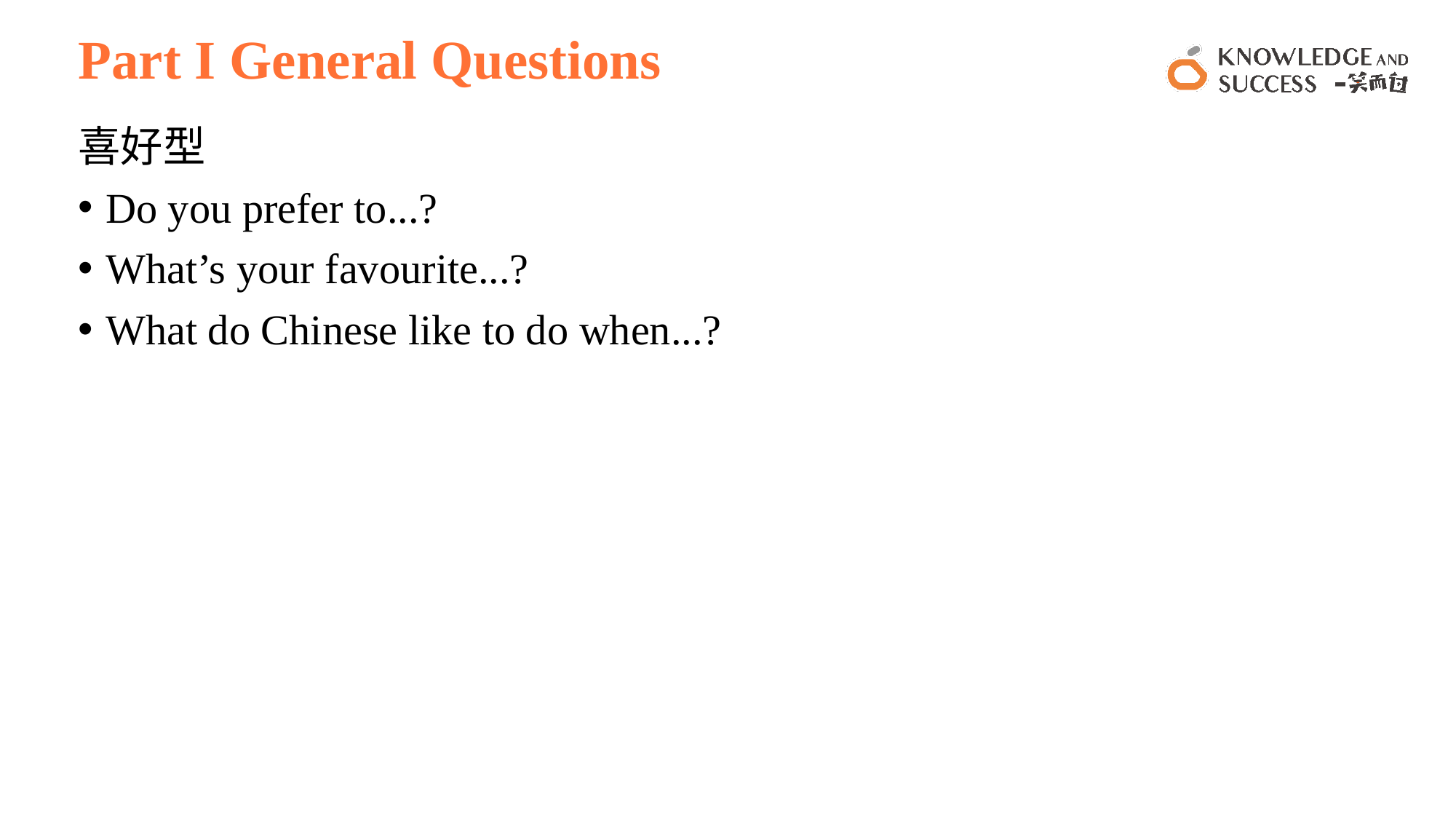

# Part I General Questions
喜好型
Do you prefer to...?
What’s your favourite...?
What do Chinese like to do when...?